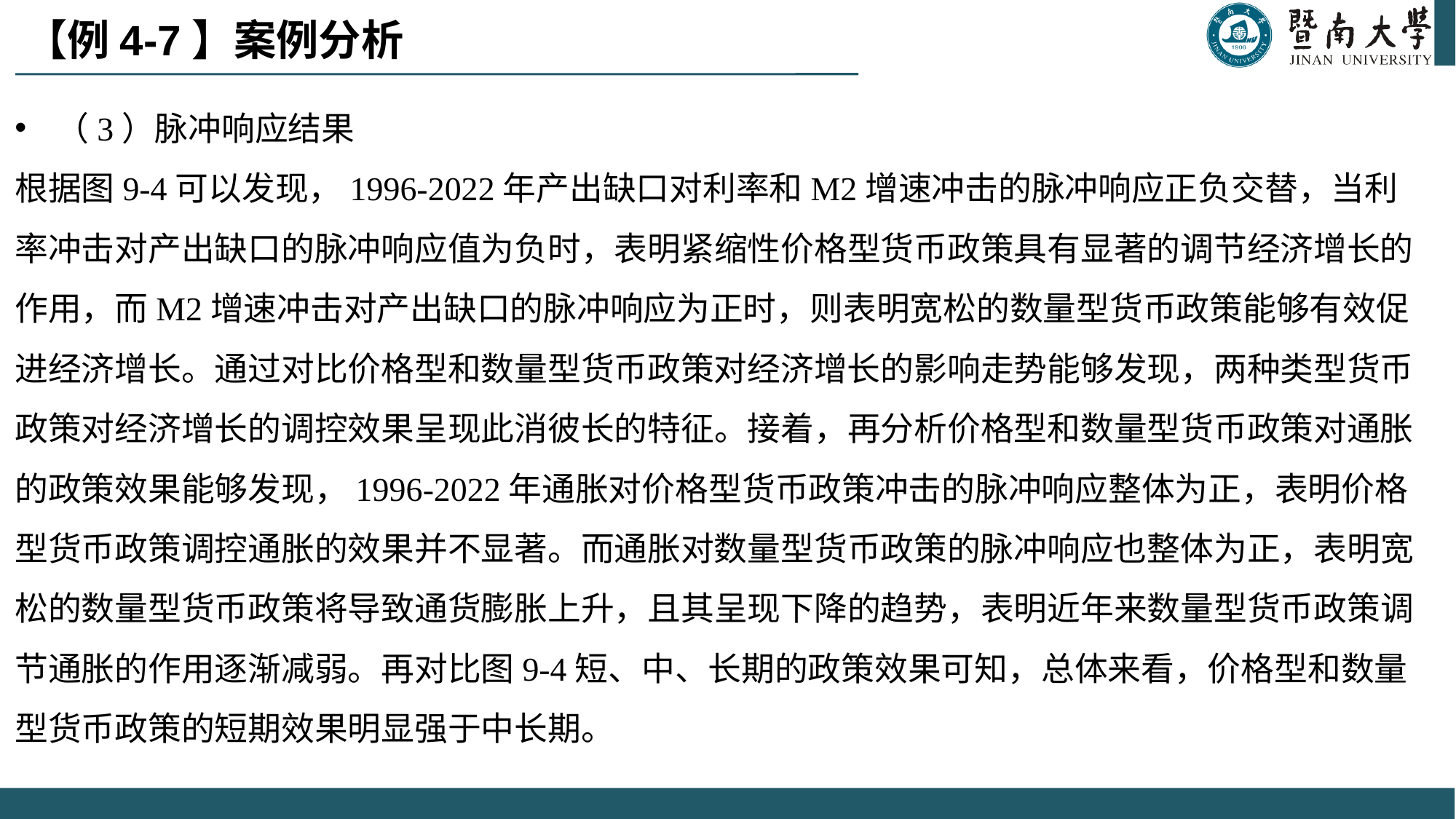

# 【例4-7】案例分析
（3）脉冲响应结果
根据图9-4可以发现，1996-2022年产出缺口对利率和M2增速冲击的脉冲响应正负交替，当利率冲击对产出缺口的脉冲响应值为负时，表明紧缩性价格型货币政策具有显著的调节经济增长的作用，而M2增速冲击对产出缺口的脉冲响应为正时，则表明宽松的数量型货币政策能够有效促进经济增长。通过对比价格型和数量型货币政策对经济增长的影响走势能够发现，两种类型货币政策对经济增长的调控效果呈现此消彼长的特征。接着，再分析价格型和数量型货币政策对通胀的政策效果能够发现，1996-2022年通胀对价格型货币政策冲击的脉冲响应整体为正，表明价格型货币政策调控通胀的效果并不显著。而通胀对数量型货币政策的脉冲响应也整体为正，表明宽松的数量型货币政策将导致通货膨胀上升，且其呈现下降的趋势，表明近年来数量型货币政策调节通胀的作用逐渐减弱。再对比图9-4短、中、长期的政策效果可知，总体来看，价格型和数量型货币政策的短期效果明显强于中长期。